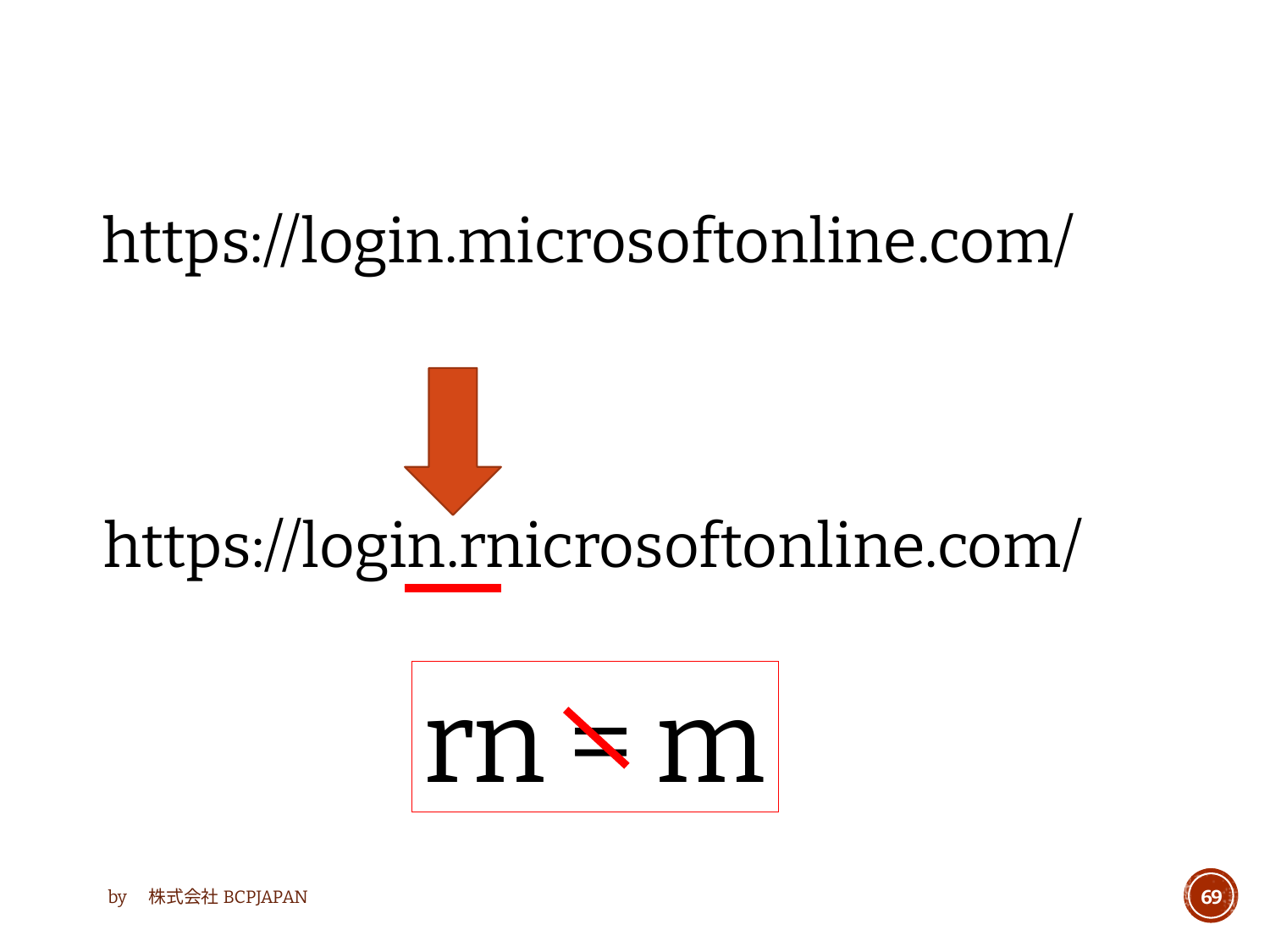

https://login.microsoftonline.com/

https://login.rnicrosoftonline.com/
rn = m
by　株式会社BCPJAPAN
69